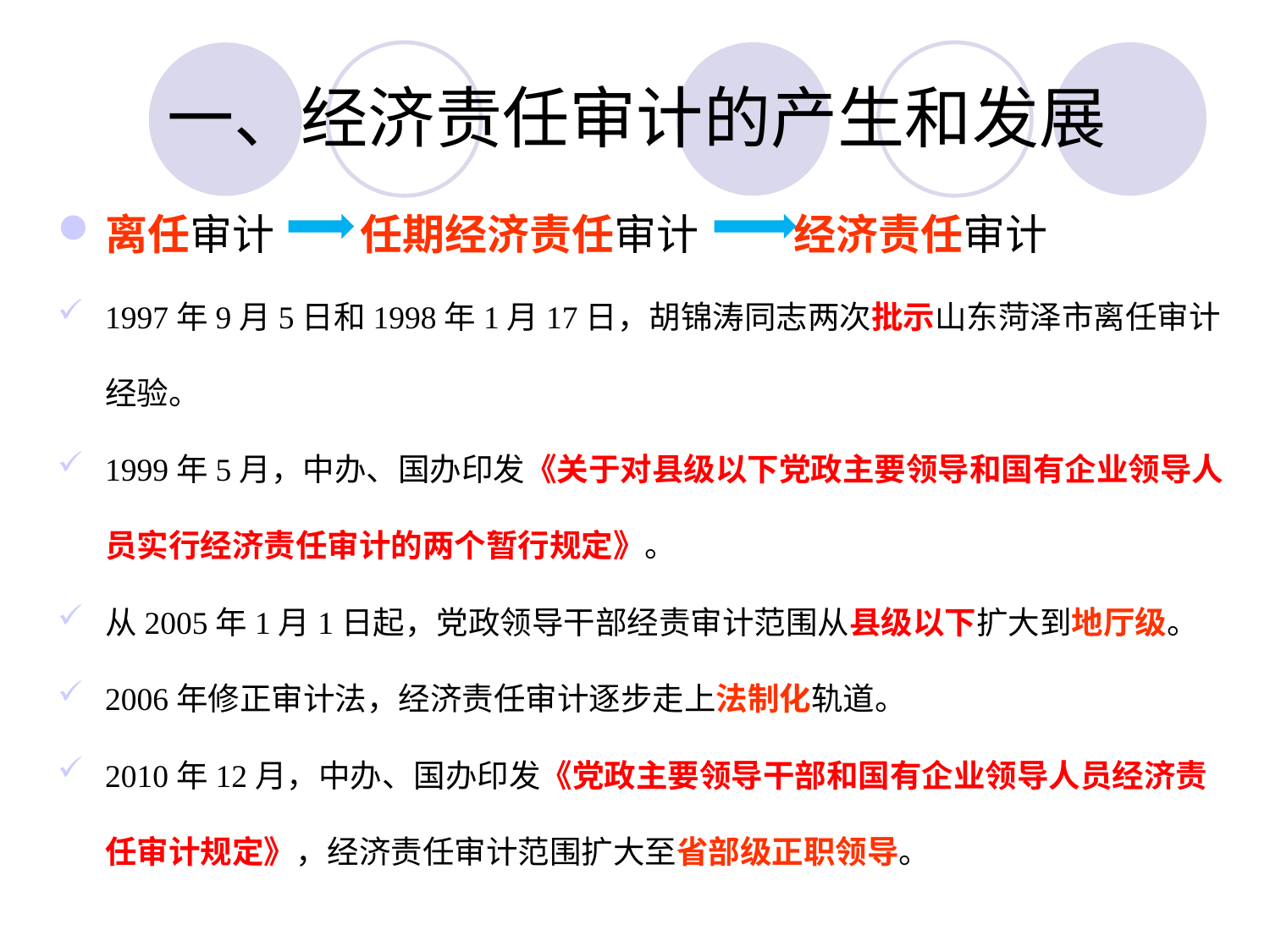

# 一、经济责任审计的产生和发展
离任审计         任期经济责任审计          经济责任审计
1997年9月5日和1998年1月17日，胡锦涛同志两次批示山东菏泽市离任审计经验。
1999年5月，中办、国办印发《关于对县级以下党政主要领导和国有企业领导人员实行经济责任审计的两个暂行规定》。
从2005年1月1日起，党政领导干部经责审计范围从县级以下扩大到地厅级。
2006年修正审计法，经济责任审计逐步走上法制化轨道。
2010年12月，中办、国办印发《党政主要领导干部和国有企业领导人员经济责任审计规定》，经济责任审计范围扩大至省部级正职领导。